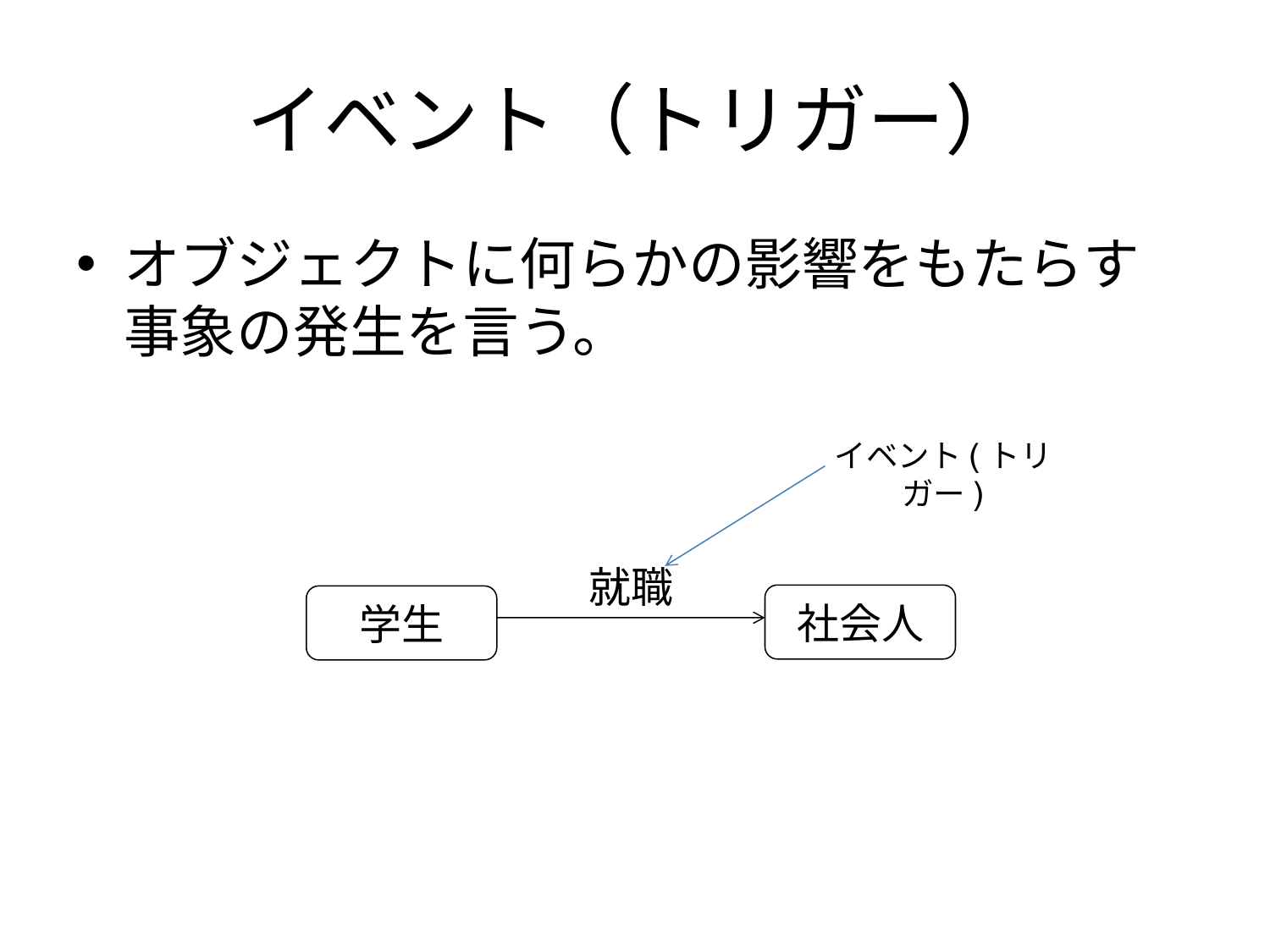

# イベント（トリガー）
オブジェクトに何らかの影響をもたらす事象の発生を言う。
イベント(トリガー)
就職
社会人
学生